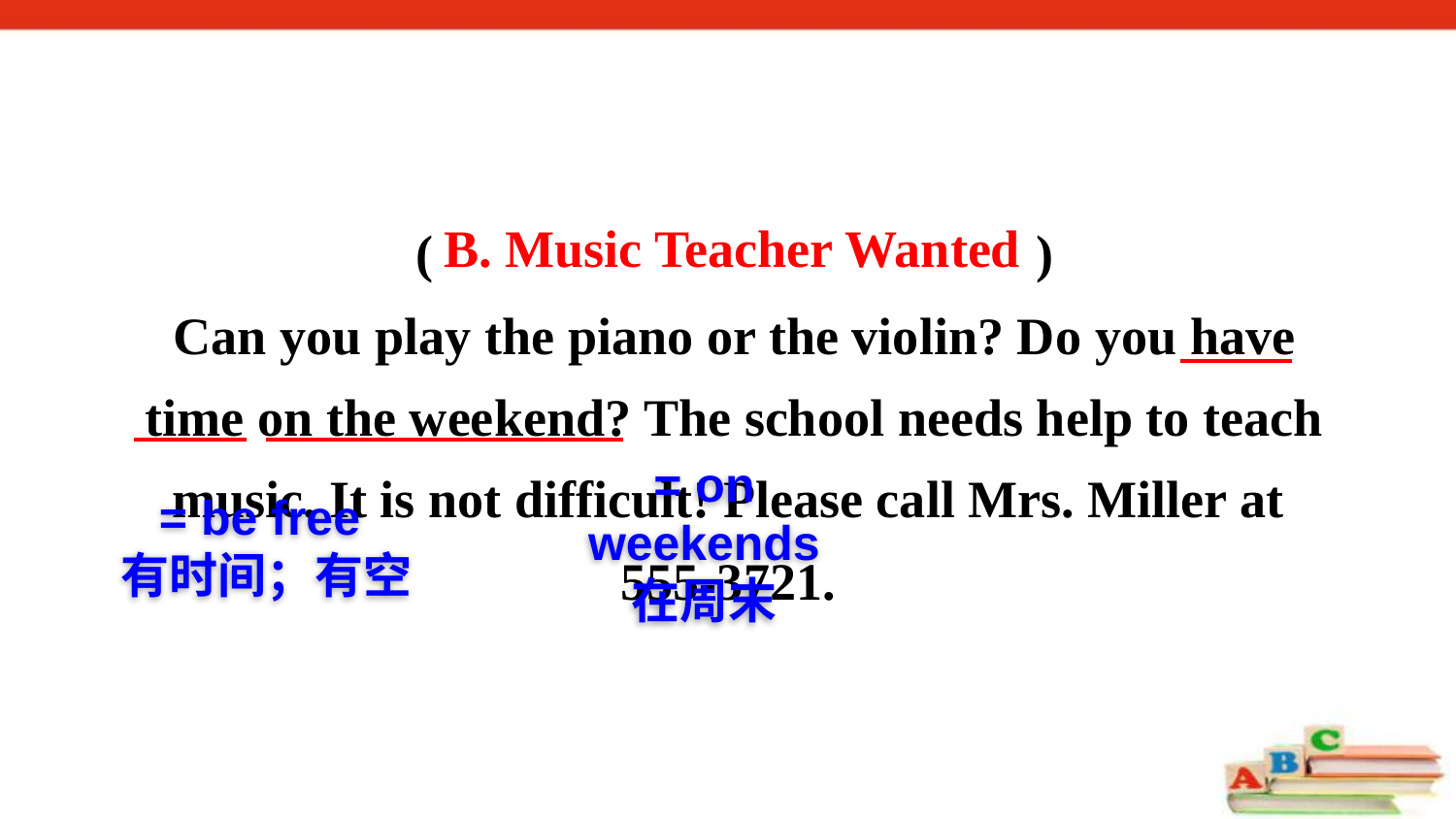

(                                              )
Can you play the piano or the violin? Do you have time on the weekend? The school needs help to teach music. It is not difficult! Please call Mrs. Miller at
555-3721.
B. Music Teacher Wanted
= on weekends
在周末
= be free
有时间；有空